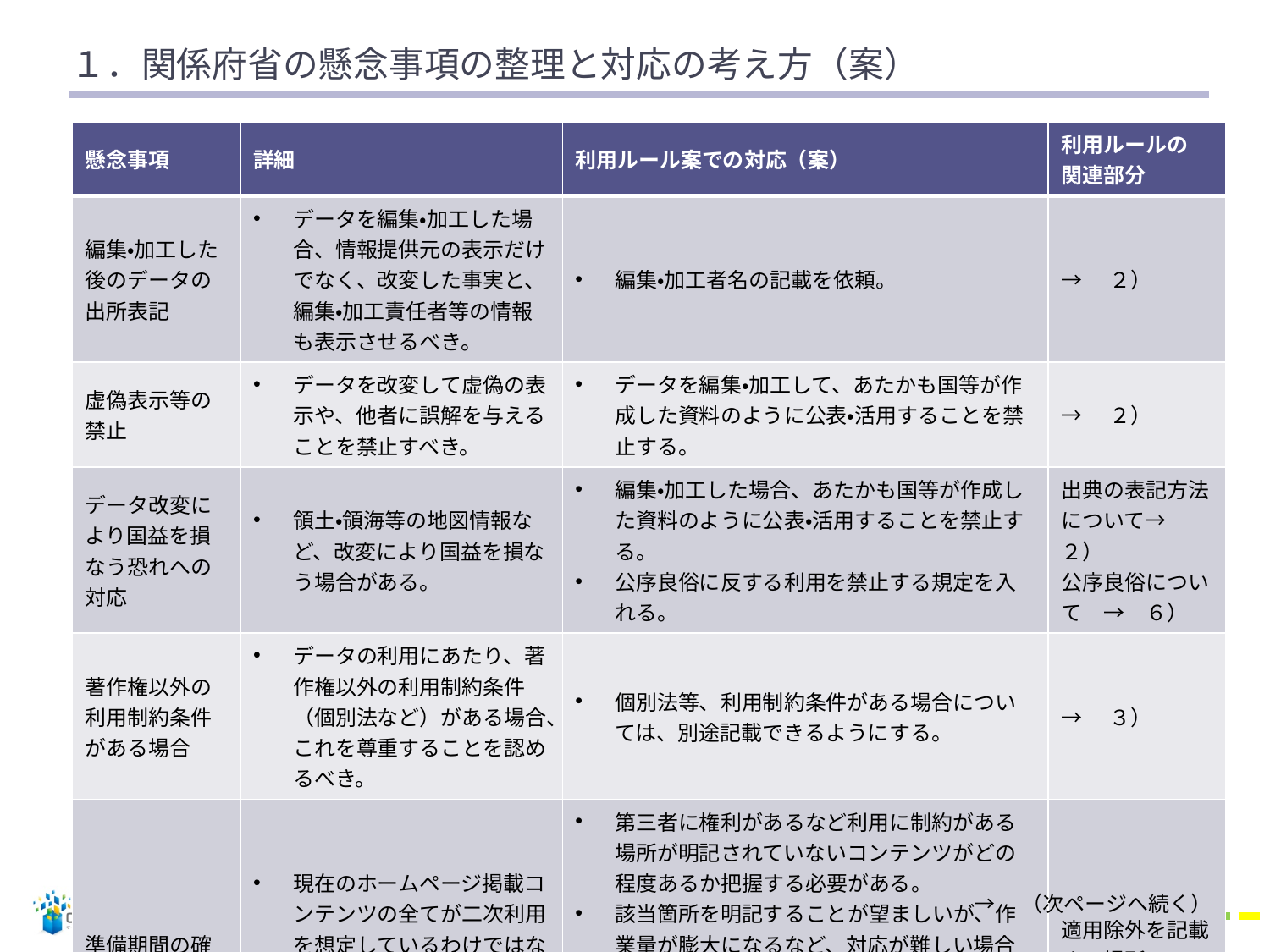

１．関係府省の懸念事項の整理と対応の考え方（案）
| 懸念事項 | 詳細 | 利用ルール案での対応（案） | 利用ルールの 関連部分 |
| --- | --- | --- | --- |
| 編集・加工した後のデータの出所表記 | データを編集・加工した場合、情報提供元の表示だけでなく、改変した事実と、編集・加工責任者等の情報も表示させるべき。 | 編集・加工者名の記載を依頼。 | →　２） |
| 虚偽表示等の禁止 | データを改変して虚偽の表示や、他者に誤解を与えることを禁止すべき。 | データを編集・加工して、あたかも国等が作成した資料のように公表・活用することを禁止する。 | →　２） |
| データ改変により国益を損なう恐れへの対応 | 領土・領海等の地図情報など、改変により国益を損なう場合がある。 | 編集・加工した場合、あたかも国等が作成した資料のように公表・活用することを禁止する。 公序良俗に反する利用を禁止する規定を入れる。 | 出典の表記方法について→　２） 公序良俗について　→　６） |
| 著作権以外の利用制約条件がある場合 | データの利用にあたり、著作権以外の利用制約条件（個別法など）がある場合、これを尊重することを認めるべき。 | 個別法等、利用制約条件がある場合については、別途記載できるようにする。 | →　３） |
| 準備期間の確保 | 現在のホームページ掲載コンテンツの全てが二次利用を想定しているわけではないため、コンテンツごとに掲載条件を見直すための十分な準備期間を確保すべき。 | 第三者に権利があるなど利用に制約がある場所が明記されていないコンテンツがどの程度あるか把握する必要がある。 該当箇所を明記することが望ましいが、作業量が膨大になるなど、対応が難しい場合は、利用者に判断をゆだねる、またはコンテンツ全体を適用除外（個別法以外の利用制約）にする。 適用除外にした場合も、準備が整い次第、適用除外から外す。 | 適用除外を記載する場所 →　３） |
→　（次ページへ続く）
4